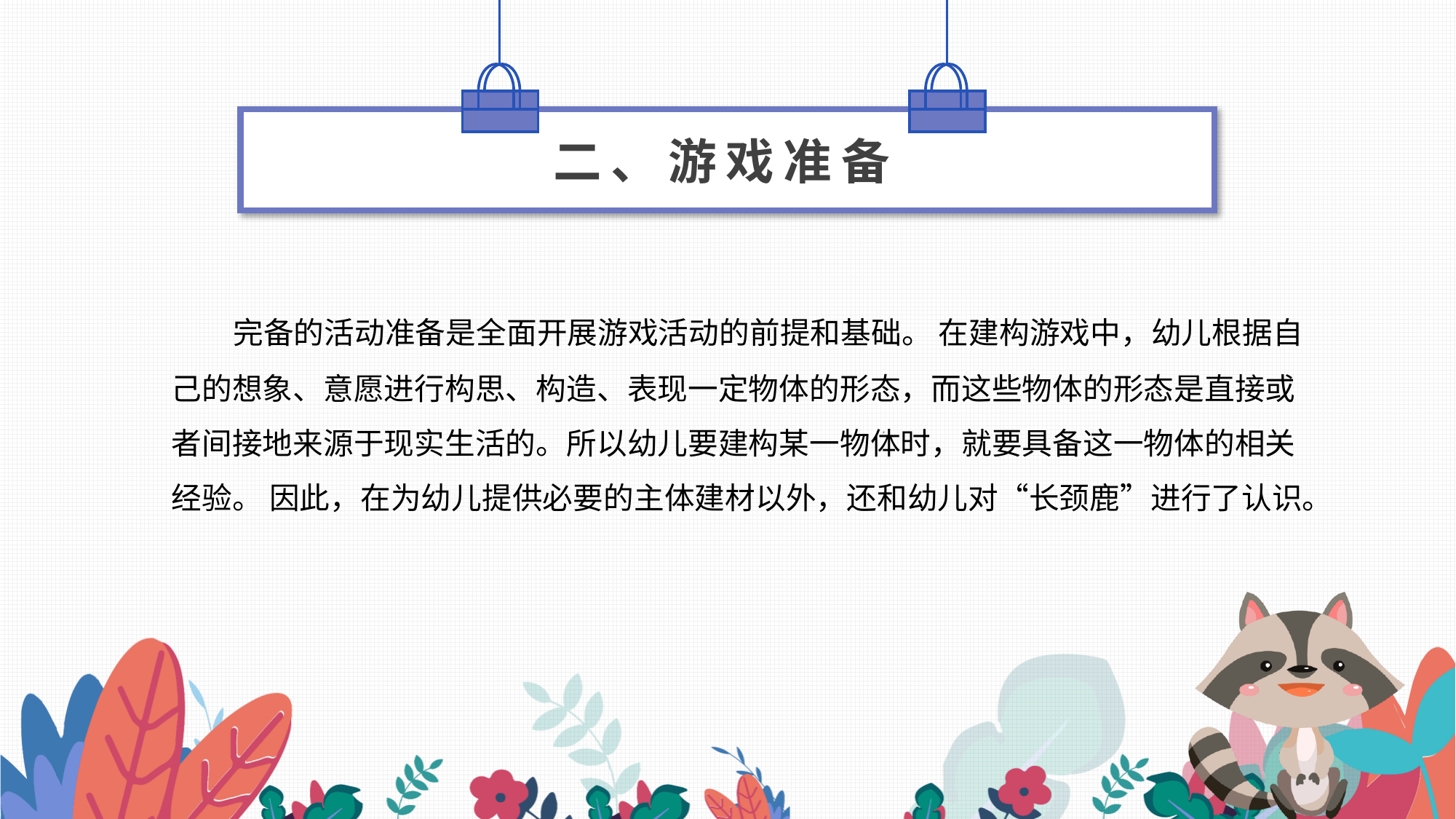

二、游戏准备
       完备的活动准备是全面开展游戏活动的前提和基础。 在建构游戏中，幼儿根据自己的想象、意愿进行构思、构造、表现一定物体的形态，而这些物体的形态是直接或者间接地来源于现实生活的。所以幼儿要建构某一物体时，就要具备这一物体的相关经验。 因此，在为幼儿提供必要的主体建材以外，还和幼儿对“长颈鹿”进行了认识。